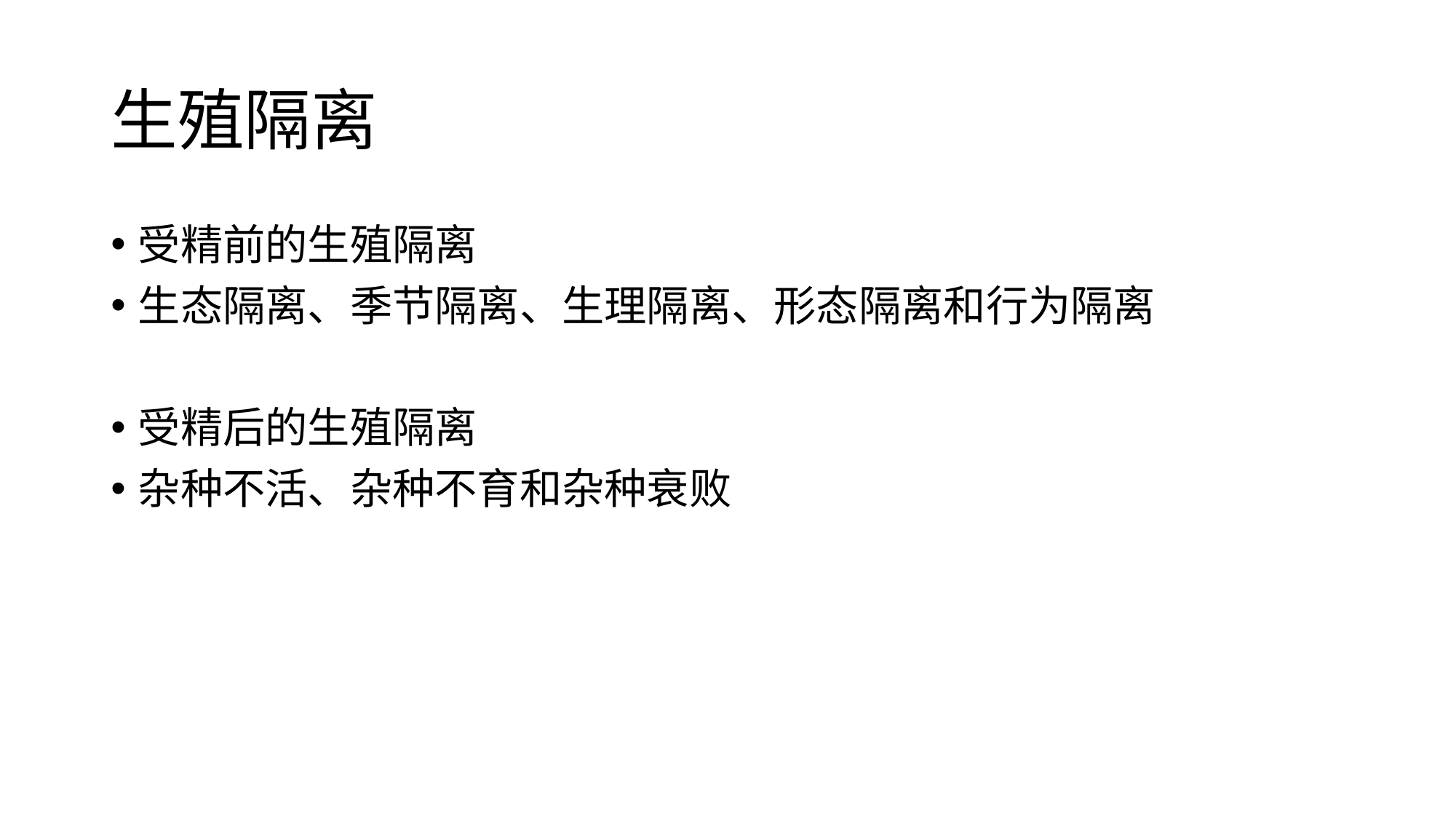

# 生殖隔离
受精前的生殖隔离
生态隔离、季节隔离、生理隔离、形态隔离和行为隔离

受精后的生殖隔离
杂种不活、杂种不育和杂种衰败